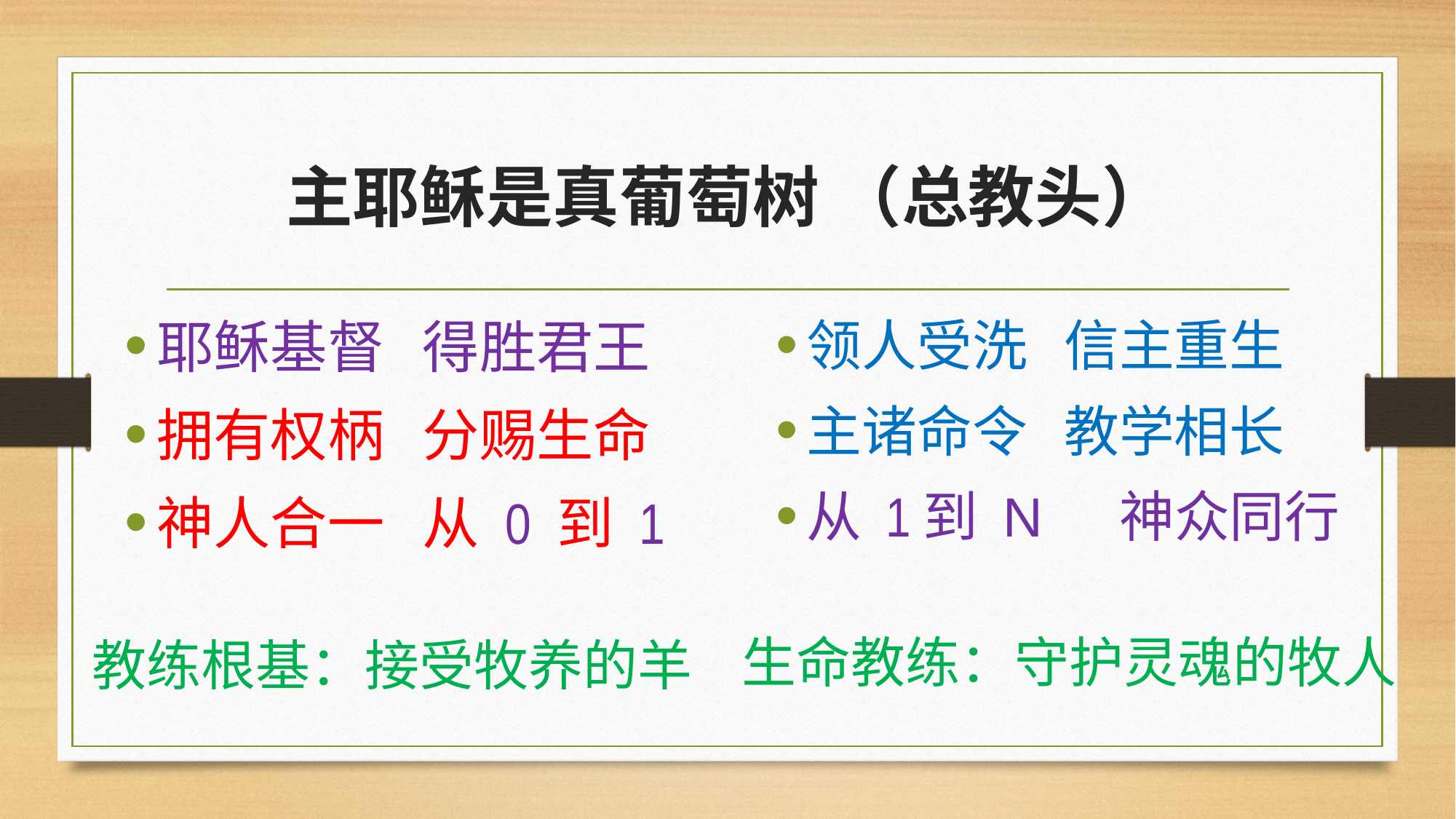

# 主耶稣是真葡萄树 （总教头）
耶稣基督   得胜君王
拥有权柄   分赐生命
神人合一   从 0 到 1

领人受洗   信主重生
主诸命令   教学相长
从 1到 N     神众同行
生命教练：守护灵魂的牧人
教练根基：接受牧养的羊